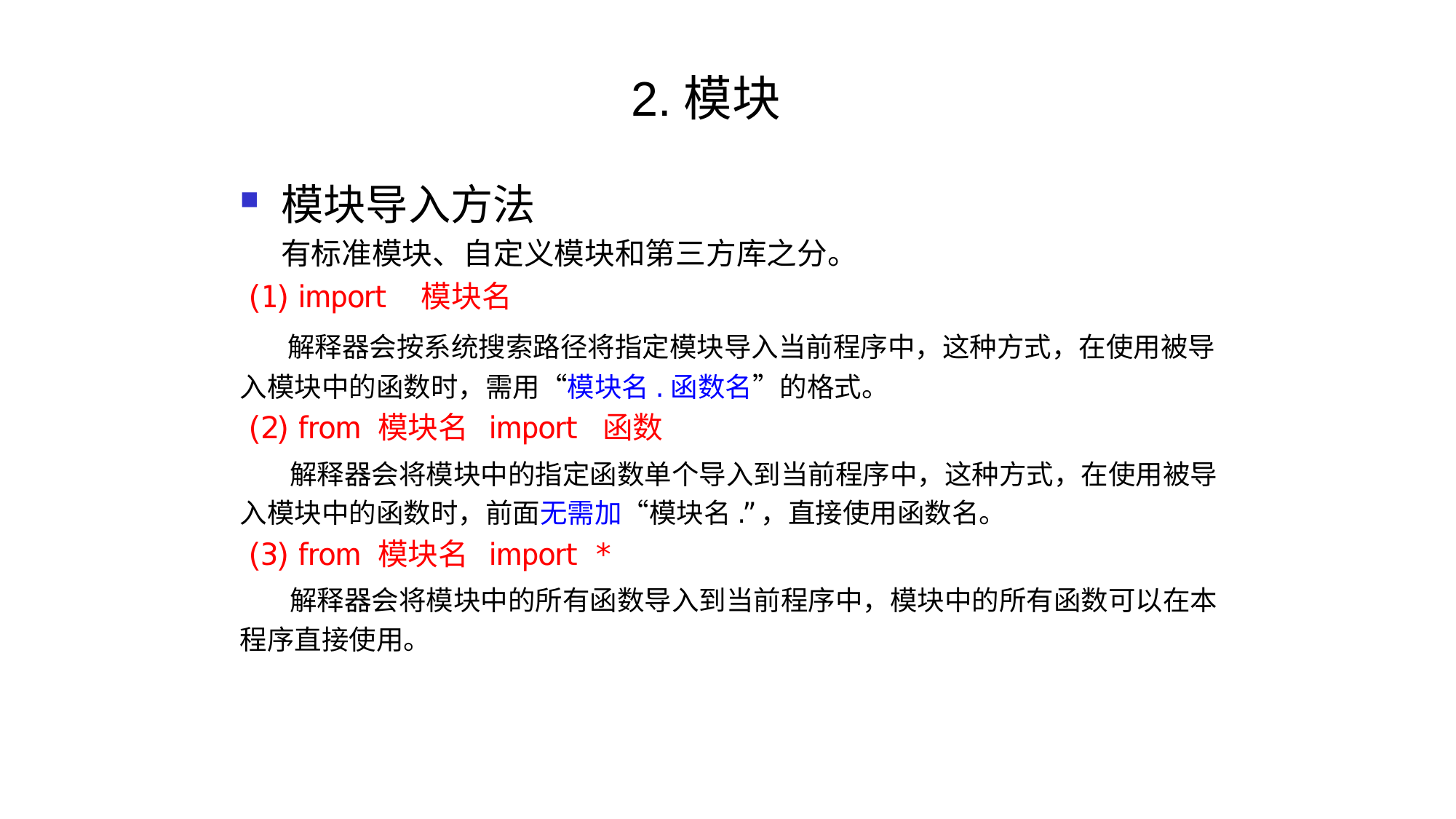

# 2.模块
模块导入方法
     有标准模块、自定义模块和第三方库之分。
 (1) import   模块名
      解释器会按系统搜索路径将指定模块导入当前程序中，这种方式，在使用被导入模块中的函数时，需用“模块名.函数名”的格式。
 (2) from 模块名  import  函数
       解释器会将模块中的指定函数单个导入到当前程序中，这种方式，在使用被导入模块中的函数时，前面无需加“模块名.”，直接使用函数名。
 (3) from 模块名  import  *
       解释器会将模块中的所有函数导入到当前程序中，模块中的所有函数可以在本程序直接使用。